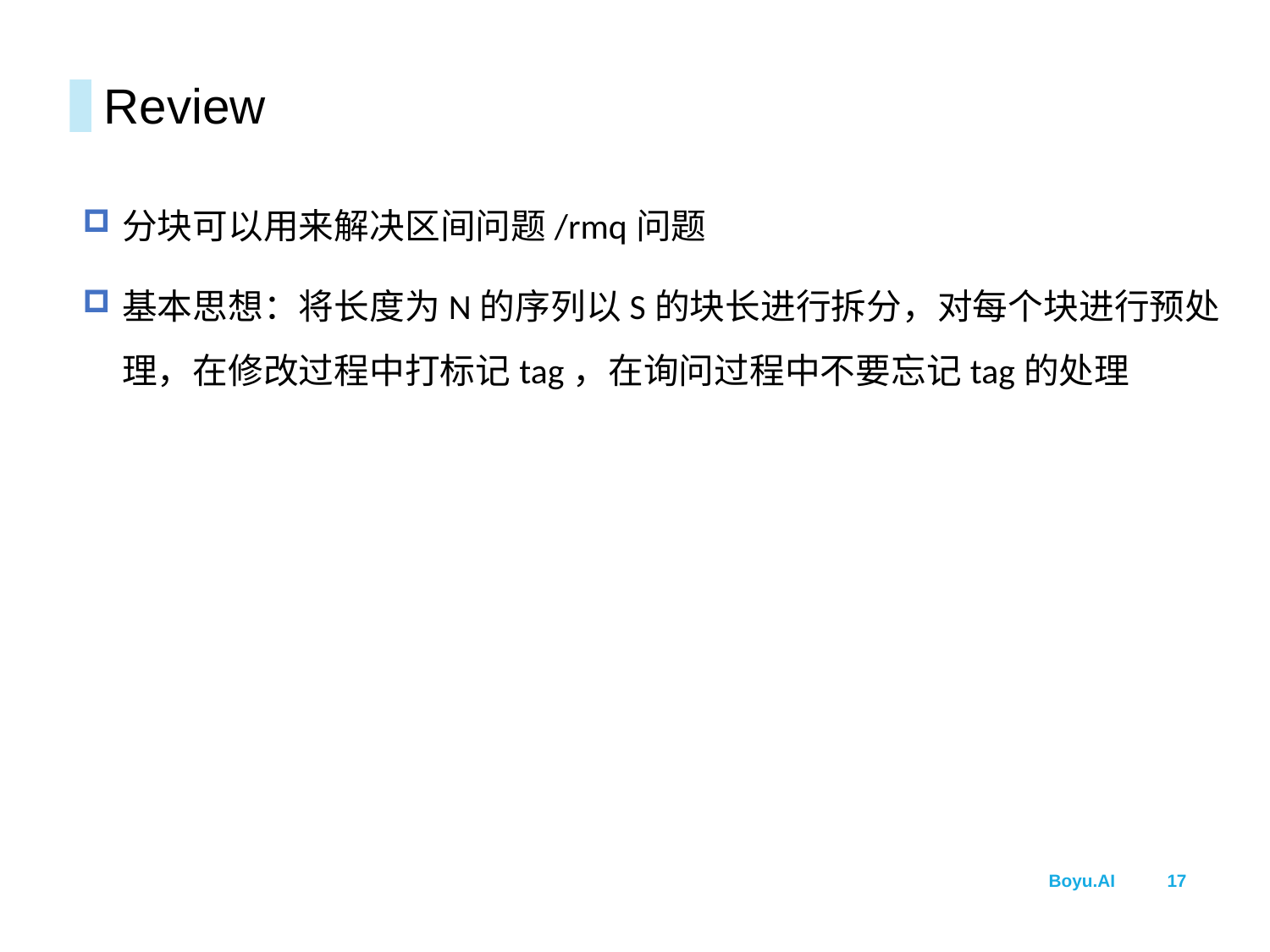

# Review
分块可以用来解决区间问题/rmq问题
基本思想：将长度为N的序列以S的块长进行拆分，对每个块进行预处理，在修改过程中打标记tag，在询问过程中不要忘记tag的处理